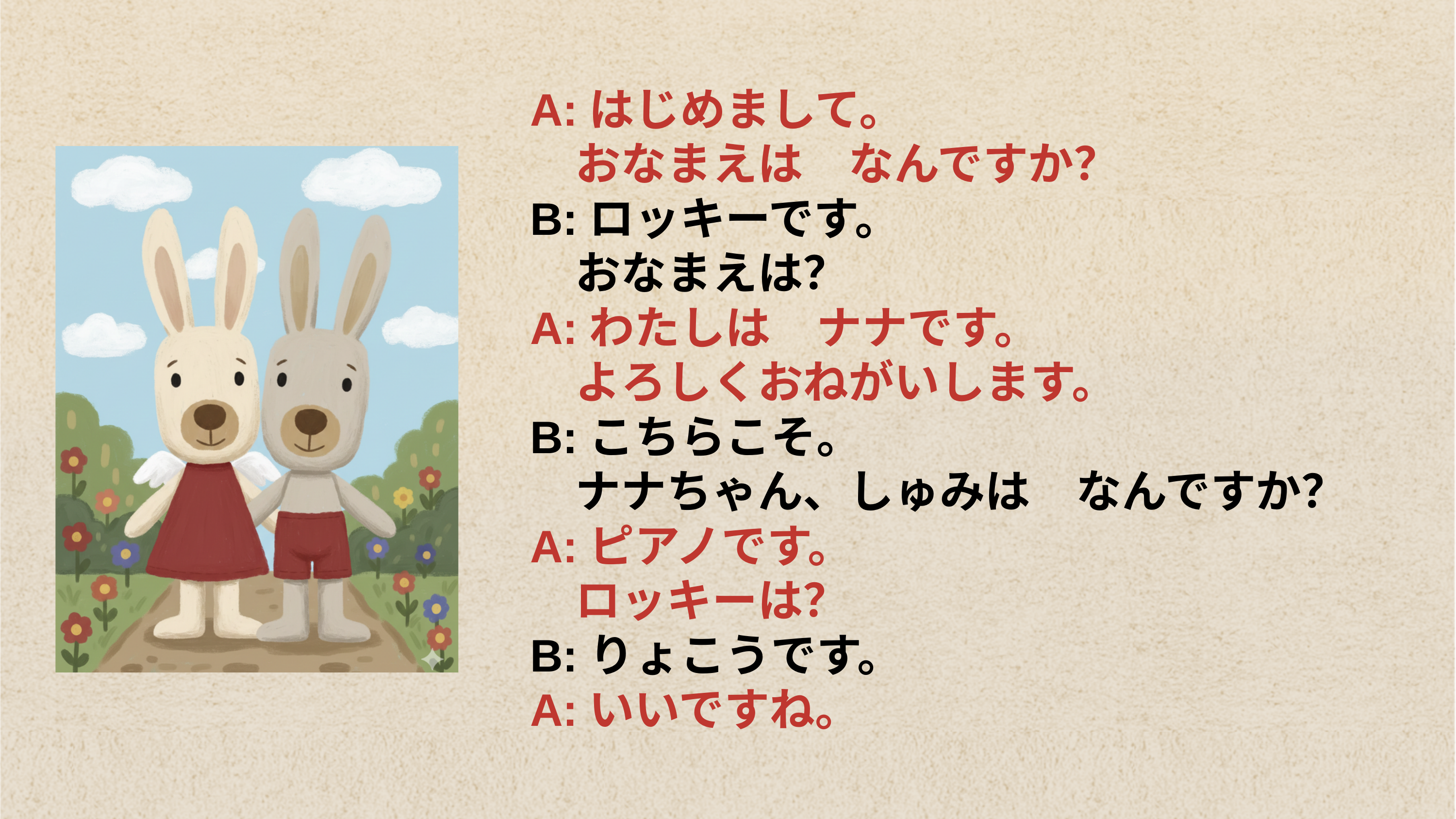

A:はじめまして。
　おなまえは　なんですか？
B:ロッキーです。
　おなまえは？
A:わたしは　ナナです。
　よろしくおねがいします。
B:こちらこそ。
　ナナちゃん、しゅみは　なんですか？
A:ピアノです。
　ロッキーは？
B:りょこうです。
A:いいですね。